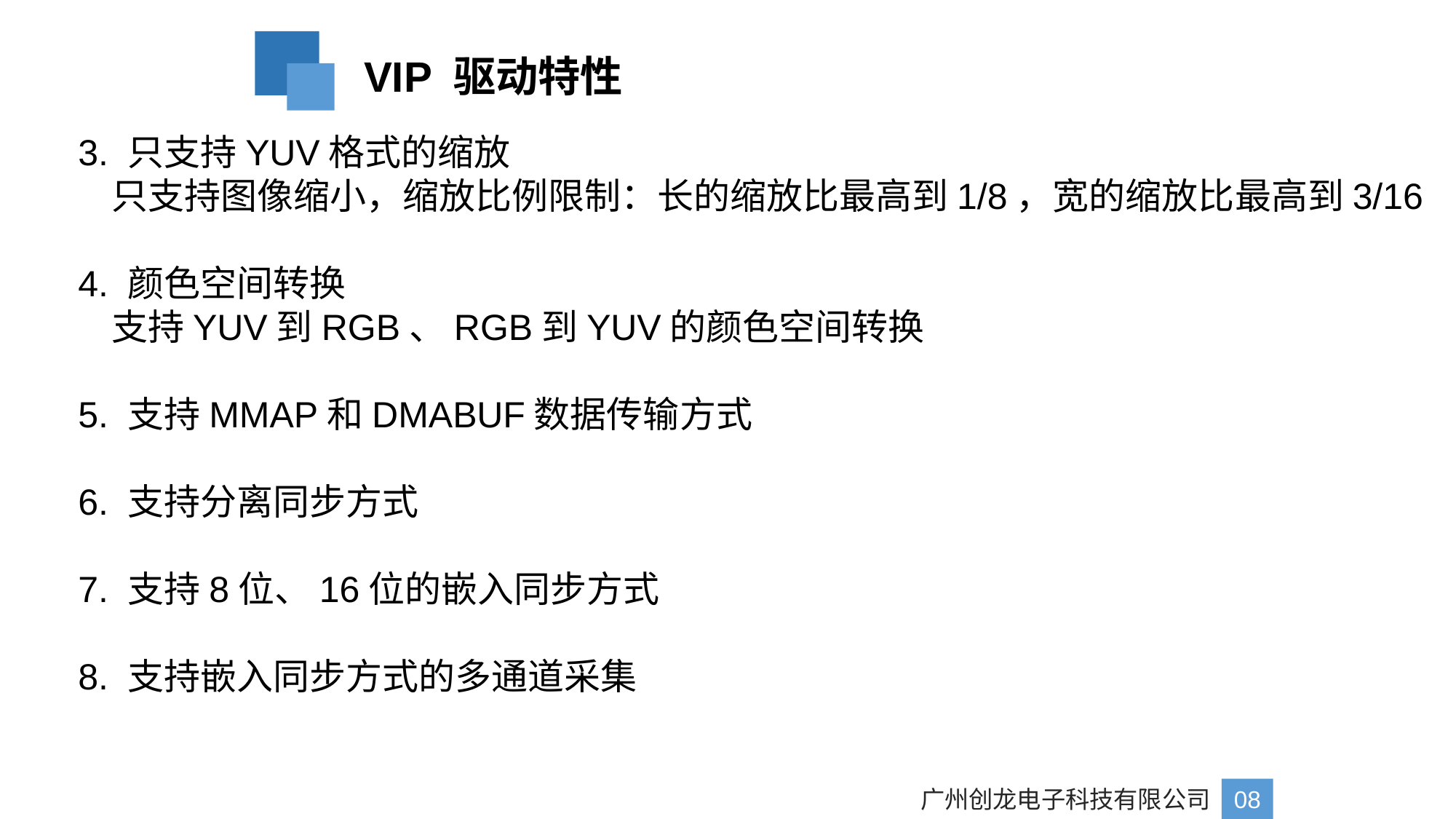

VIP 驱动特性
3. 只支持YUV格式的缩放
   只支持图像缩小，缩放比例限制：长的缩放比最高到1/8，宽的缩放比最高到3/16

4. 颜色空间转换
   支持YUV到RGB、RGB到YUV的颜色空间转换

5. 支持MMAP和DMABUF数据传输方式

6. 支持分离同步方式

7. 支持8位、16位的嵌入同步方式

8. 支持嵌入同步方式的多通道采集

广州创龙电子科技有限公司
08